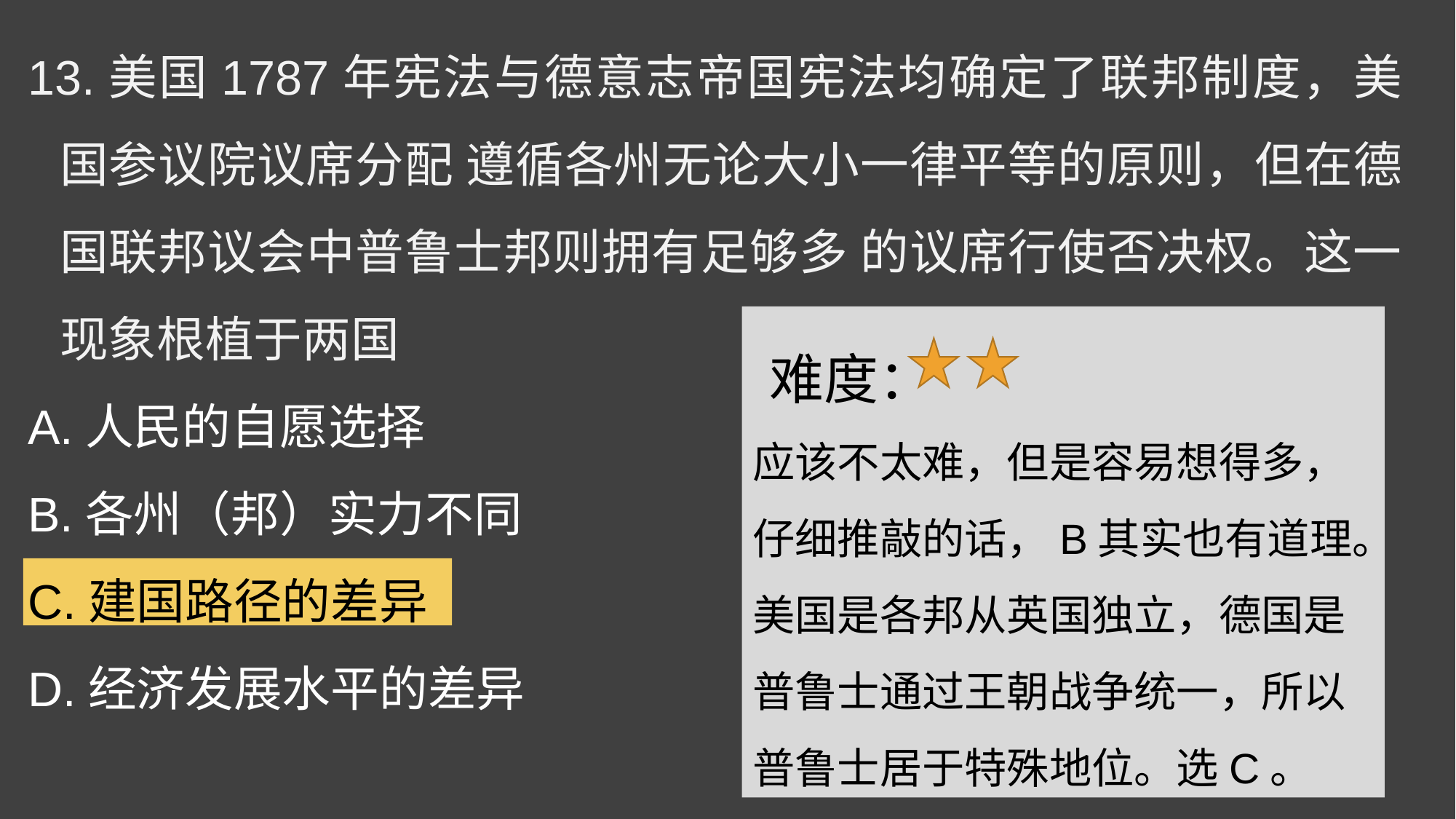

13.美国1787年宪法与德意志帝国宪法均确定了联邦制度，美国参议院议席分配 遵循各州无论大小一律平等的原则，但在德国联邦议会中普鲁士邦则拥有足够多 的议席行使否决权。这一现象根植于两国
A.人民的自愿选择
B.各州（邦）实力不同
C.建国路径的差异
D.经济发展水平的差异
 难度：
应该不太难，但是容易想得多，仔细推敲的话，B其实也有道理。美国是各邦从英国独立，德国是
普鲁士通过王朝战争统一，所以普鲁士居于特殊地位。选C。